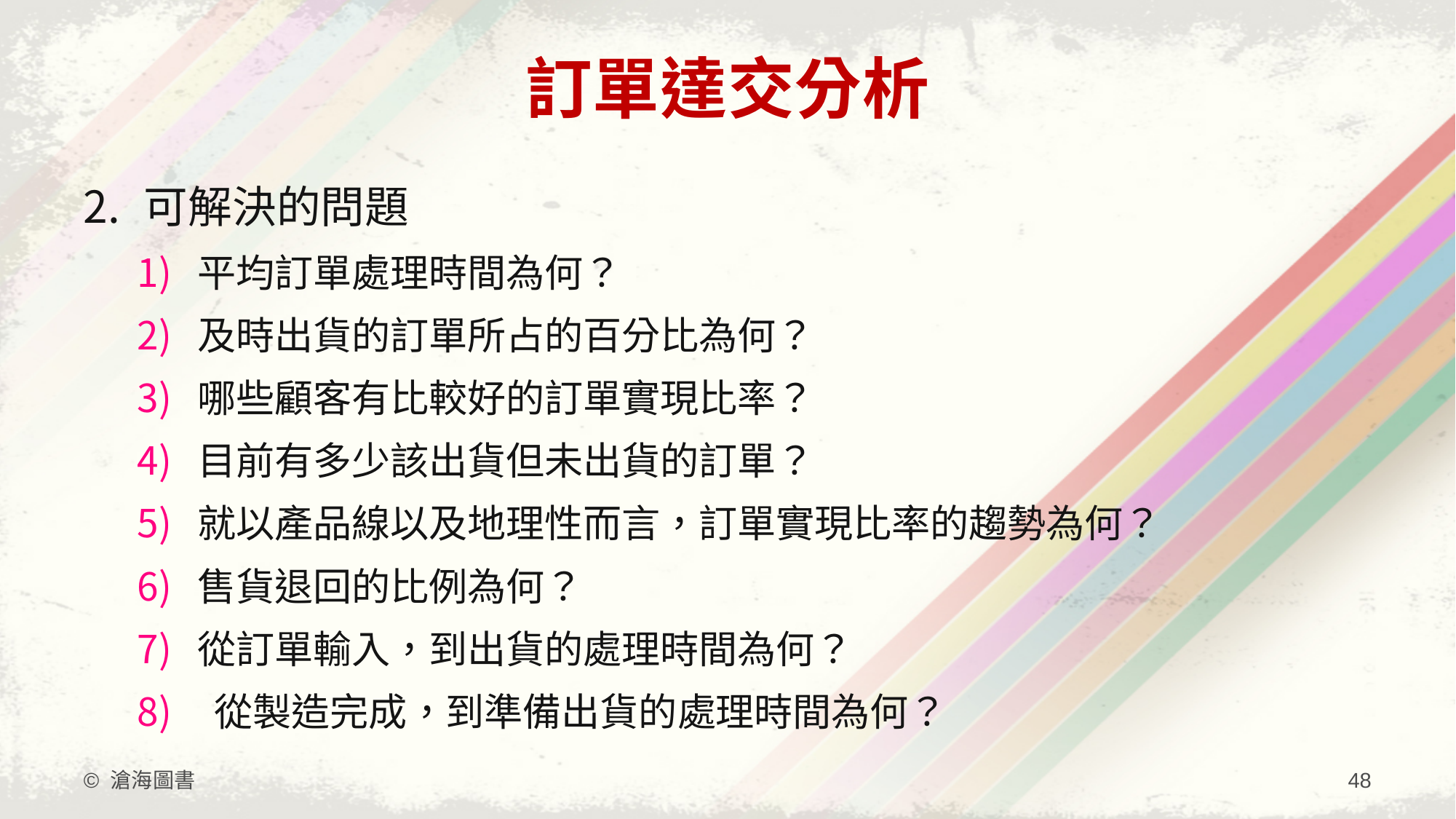

# 訂單達交分析
可解決的問題
平均訂單處理時間為何？
及時出貨的訂單所占的百分比為何？
哪些顧客有比較好的訂單實現比率？
目前有多少該出貨但未出貨的訂單？
就以產品線以及地理性而言，訂單實現比率的趨勢為何？
售貨退回的比例為何？
從訂單輸入，到出貨的處理時間為何？
 從製造完成，到準備出貨的處理時間為何？
© 滄海圖書
48